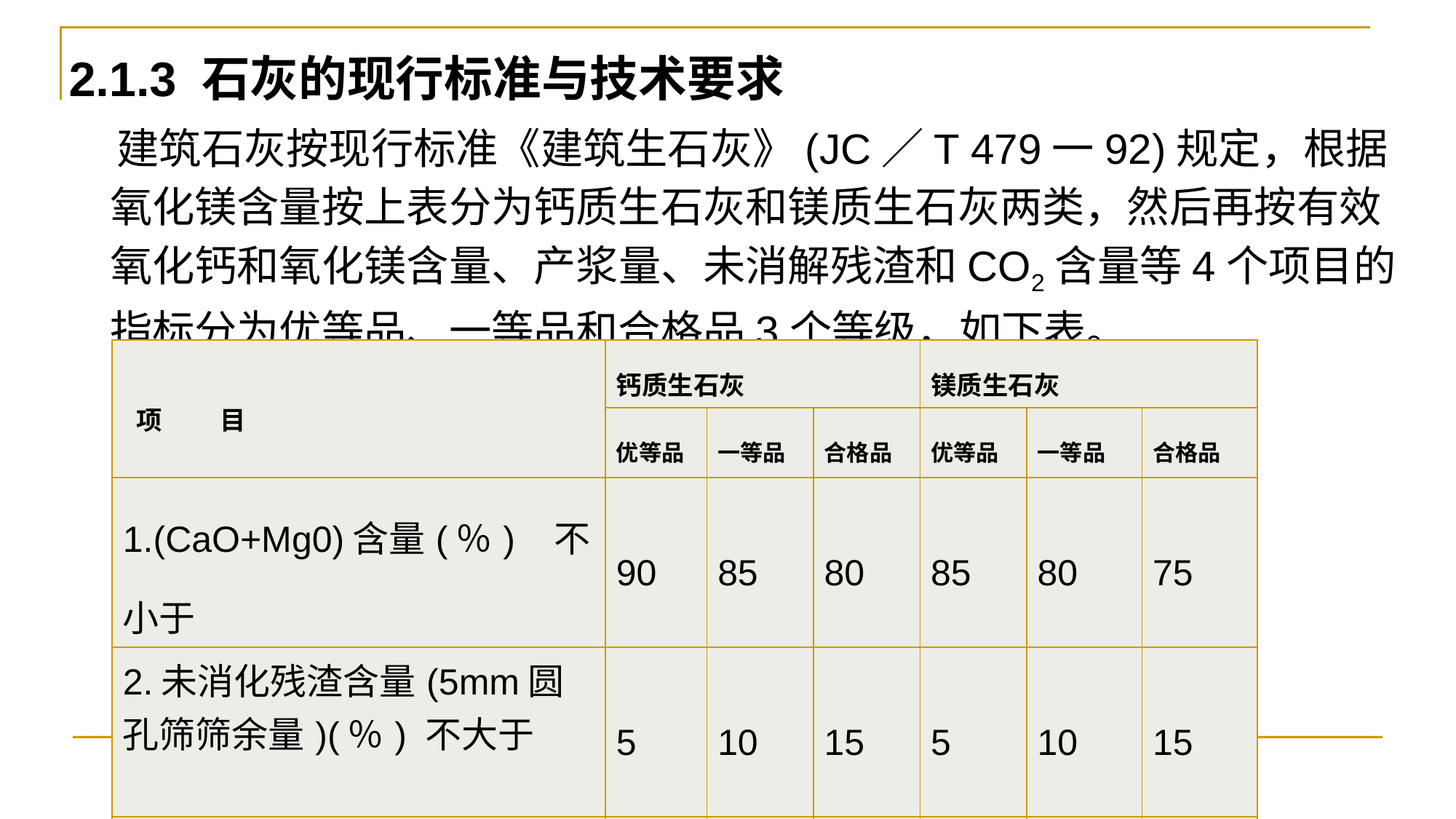

# 2.1.3 石灰的现行标准与技术要求
    建筑石灰按现行标准《建筑生石灰》(JC／T 479一92)规定，根据氧化镁含量按上表分为钙质生石灰和镁质生石灰两类，然后再按有效氧化钙和氧化镁含量、产浆量、未消解残渣和CO2含量等4个项目的指标分为优等品、一等品和合格品3个等级，如下表。
| 项 目 | 钙质生石灰 |  |  | 镁质生石灰 |  |  |
| --- | --- | --- | --- | --- | --- | --- |
|  | 优等品 | 一等品 | 合格品 | 优等品 | 一等品 | 合格品 |
| 1.(CaO+Mg0)含量(％) 不小于 | 90 | 85 | 80 | 85 | 80 | 75 |
| 2.未消化残渣含量(5mm圆孔筛筛余量)(％) 不大于 | 5 | 10 | 15 | 5 | 10 | 15 |
| 3.C02(％) 不大于 | 5 | 7 | 9 | 6 | 8 | 10 |
| 4.产浆量(L／kg) 不小于 | 2.8 | 2.3 | 2.0 | 2.8 | 2.3 | 2.0 |